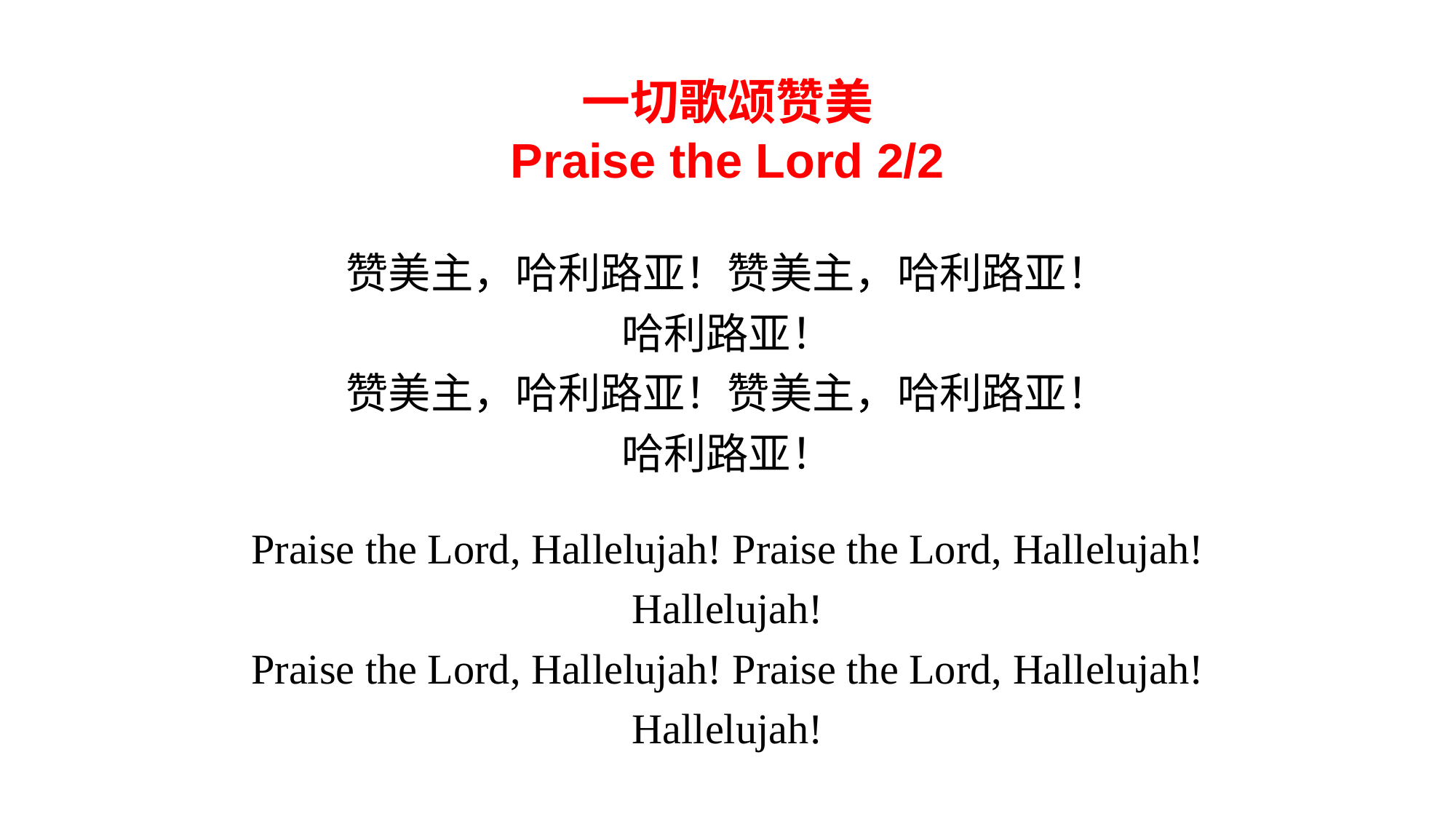

# 一切歌颂赞美 Praise the Lord 2/2
赞美主，哈利路亚！赞美主，哈利路亚！
哈利路亚！
赞美主，哈利路亚！赞美主，哈利路亚！
哈利路亚！

Praise the Lord, Hallelujah! Praise the Lord, Hallelujah!
Hallelujah!
Praise the Lord, Hallelujah! Praise the Lord, Hallelujah!
Hallelujah!